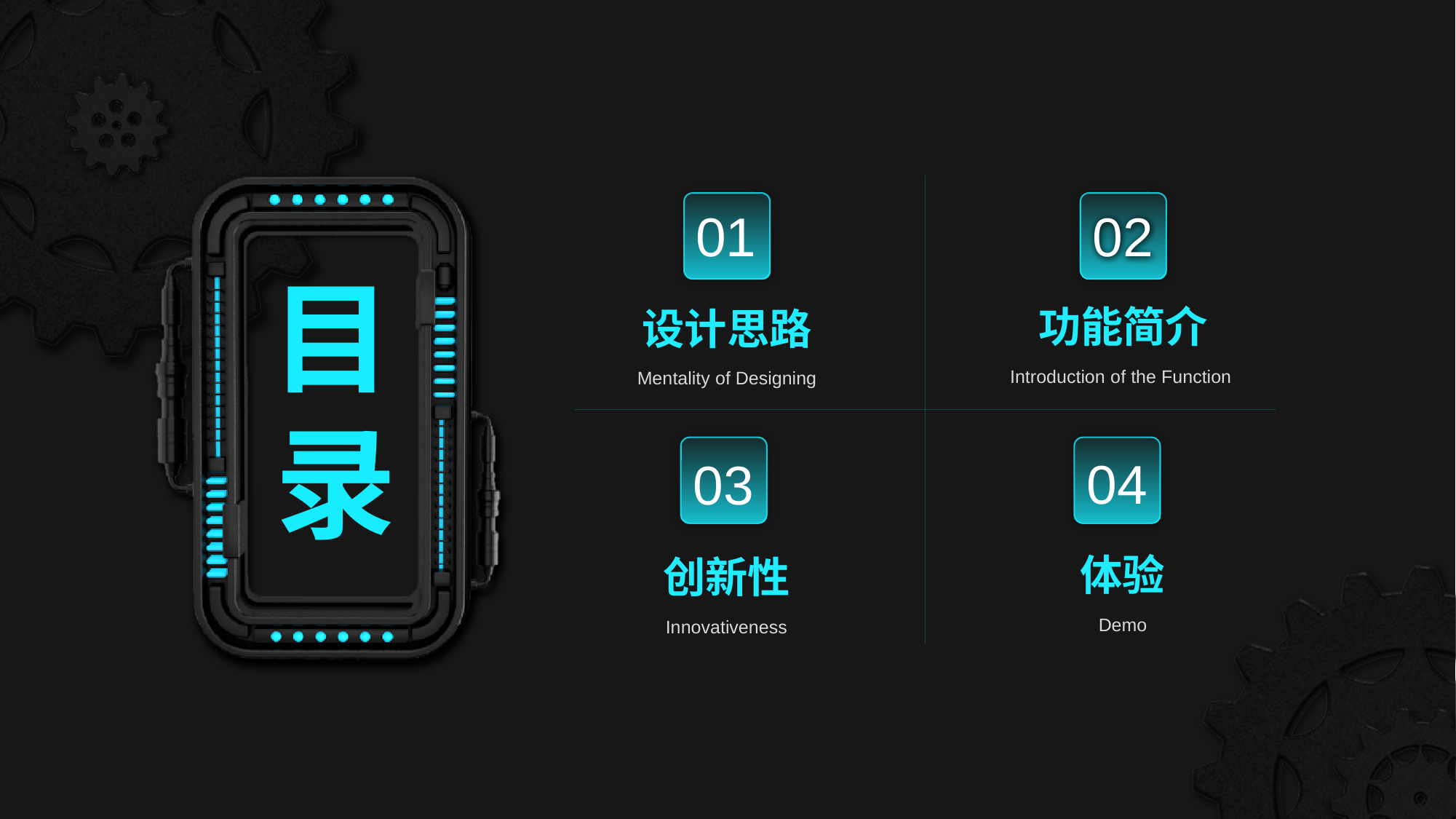

功能简介
设计思路
Introduction of the Function
Mentality of Designing
体验
创新性
Demo
Innovativeness